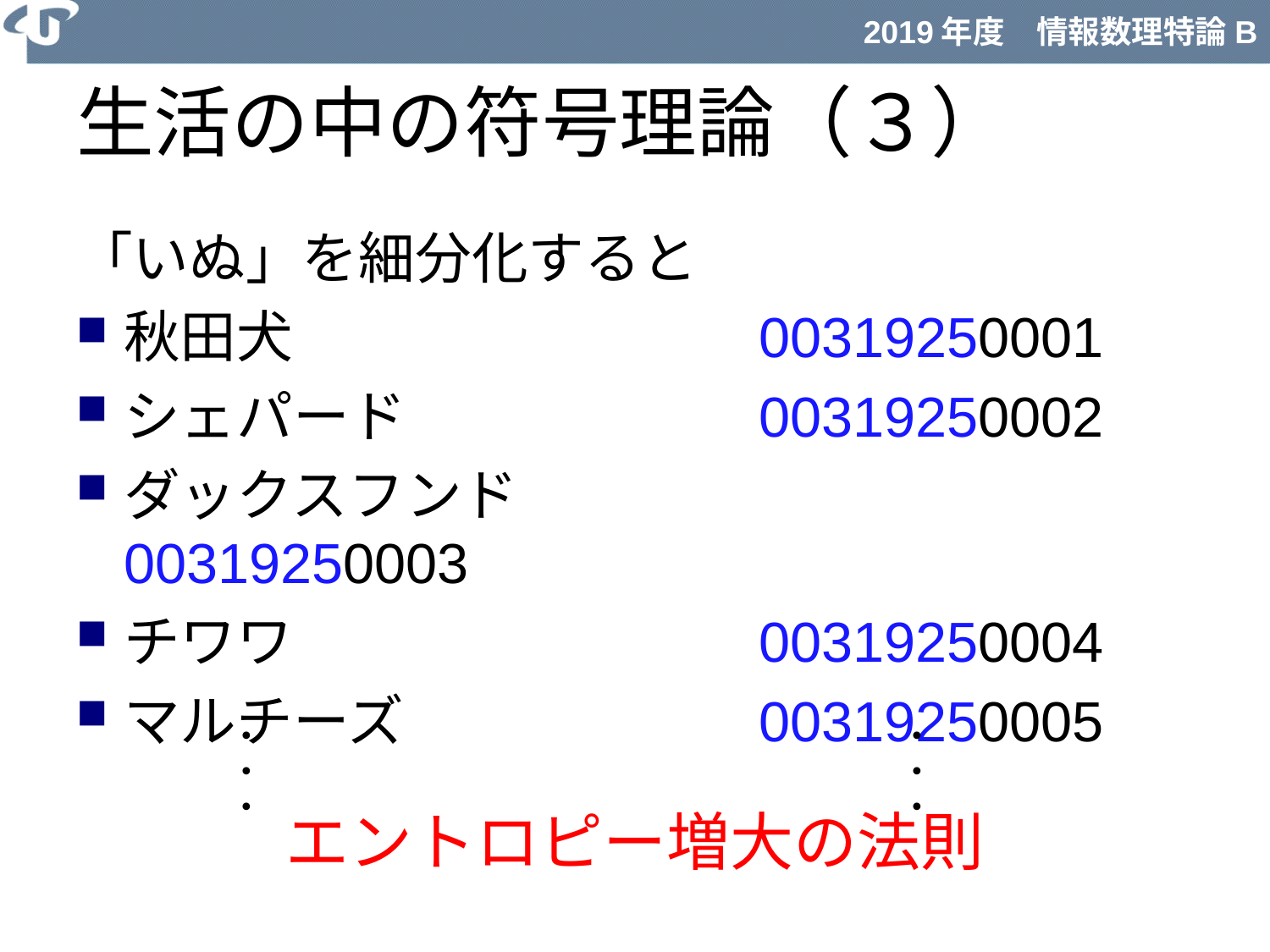

# 生活の中の符号理論（３）
「いぬ」を細分化すると
秋田犬				00319250001
シェパード			00319250002
ダックスフンド			00319250003
チワワ				00319250004
マルチーズ			00319250005
・・・
・・・
エントロピー増大の法則